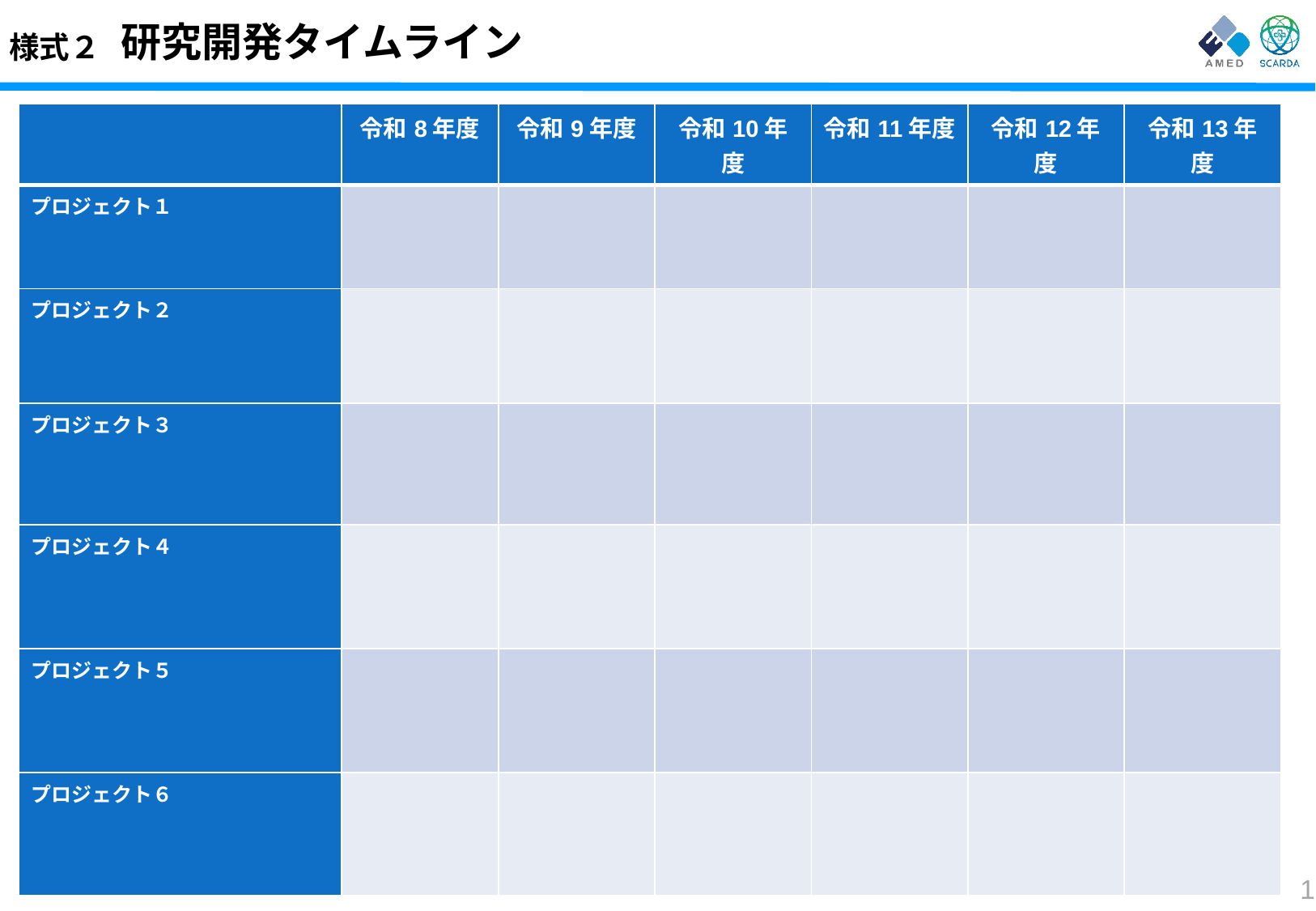

研究開発タイムライン
様式２
|  | 令和8年度 | 令和9年度 | 令和10年度 | 令和11年度 | 令和12年度 | 令和13年度 |
| --- | --- | --- | --- | --- | --- | --- |
| プロジェクト１ |  |  |  |  |  |  |
| プロジェクト２ |  |  |  |  |  |  |
| プロジェクト３ |  |  |  |  |  |  |
| プロジェクト４ |  |  |  |  |  |  |
| プロジェクト５ |  |  |  |  |  |  |
| プロジェクト６ |  |  |  |  |  |  |
1